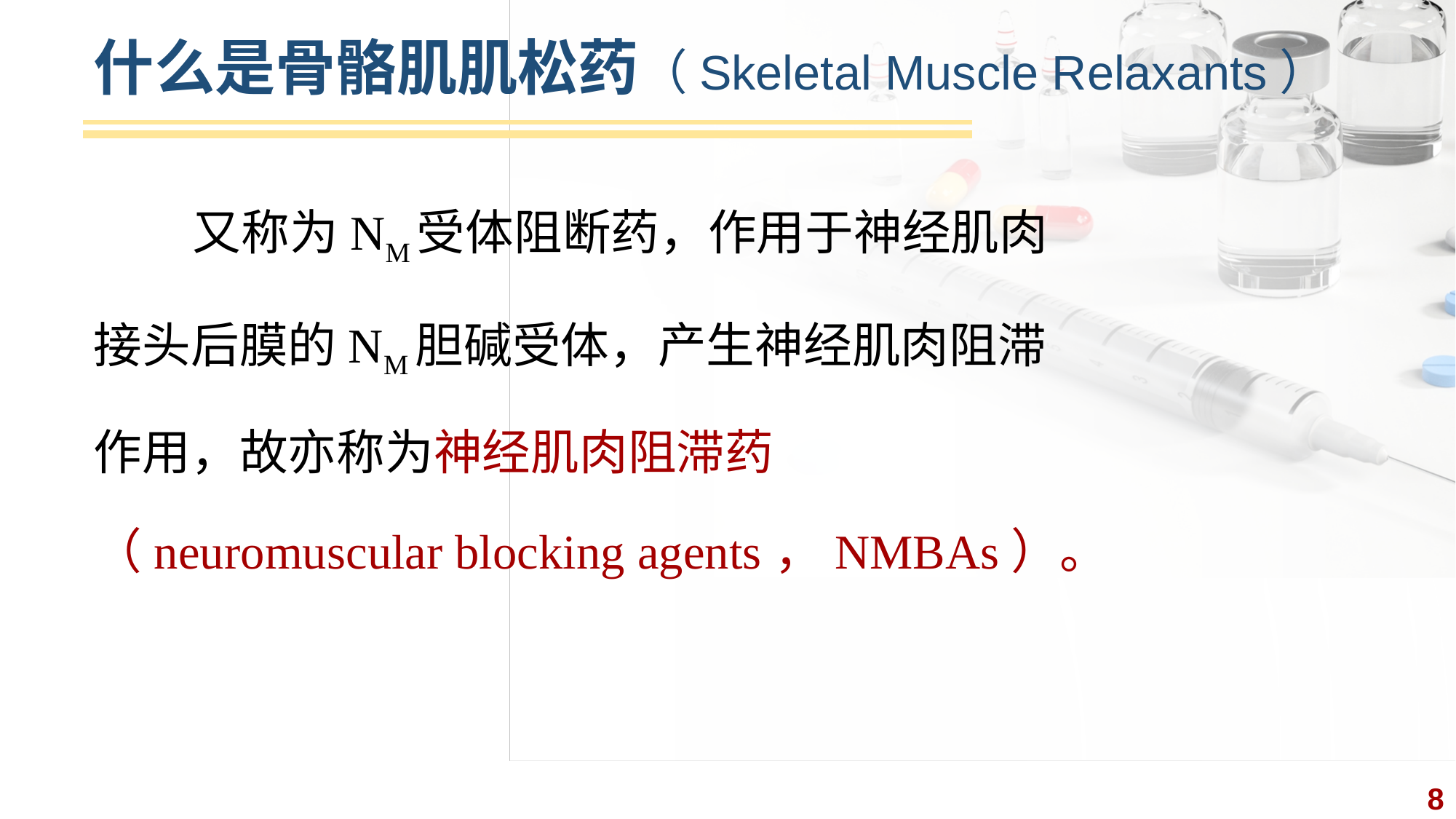

# 什么是骨骼肌肌松药（Skeletal Muscle Relaxants）
        又称为NM受体阻断药，作用于神经肌肉接头后膜的NM胆碱受体，产生神经肌肉阻滞作用，故亦称为神经肌肉阻滞药（neuromuscular blocking agents，NMBAs）。
8